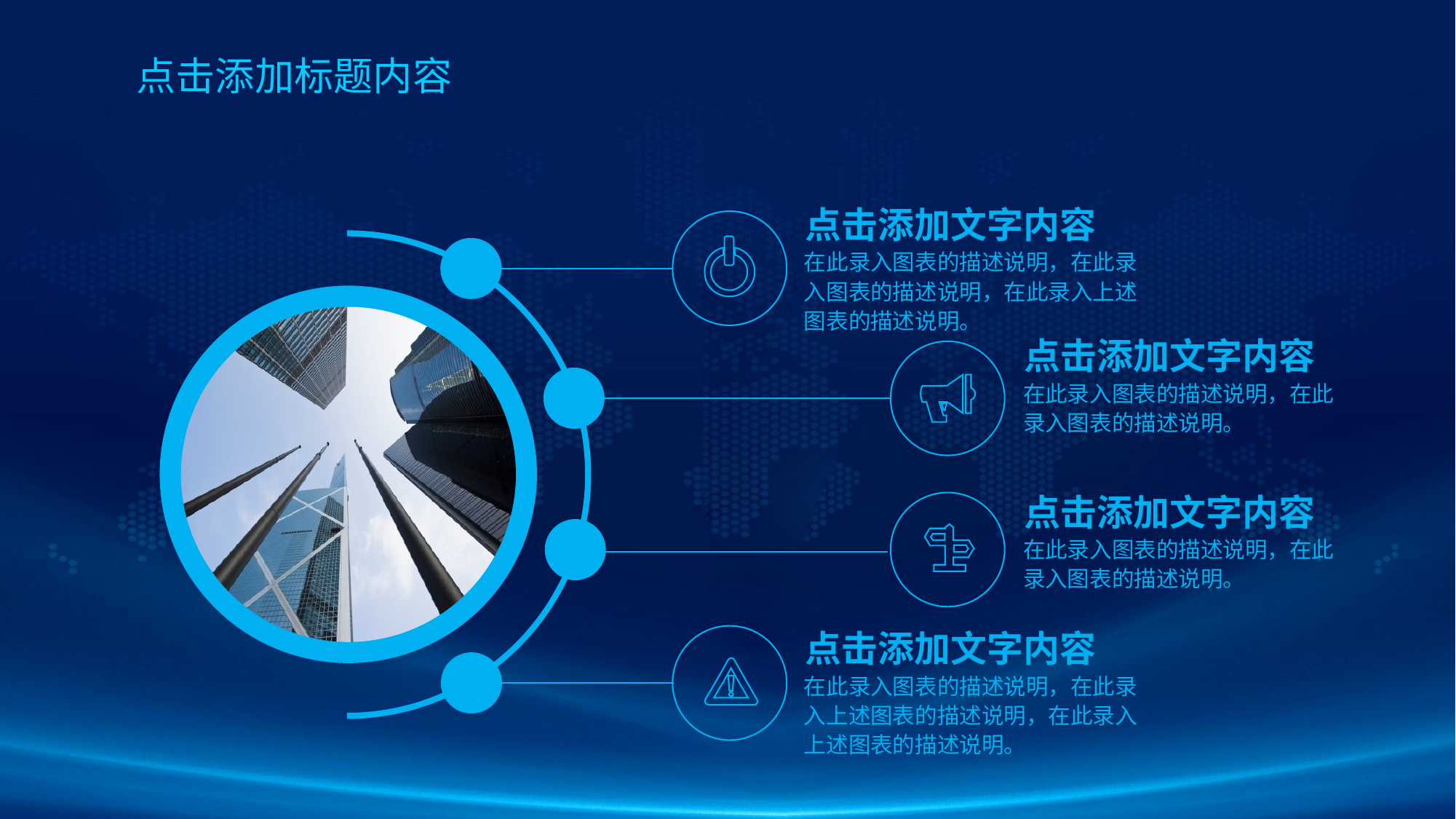

点击添加标题内容
点击添加文字内容

在此录入图表的描述说明，在此录入图表的描述说明，在此录入上述图表的描述说明。

点击添加文字内容

在此录入图表的描述说明，在此录入图表的描述说明。
点击添加文字内容

在此录入图表的描述说明，在此录入图表的描述说明。
点击添加文字内容

在此录入图表的描述说明，在此录入上述图表的描述说明，在此录入上述图表的描述说明。